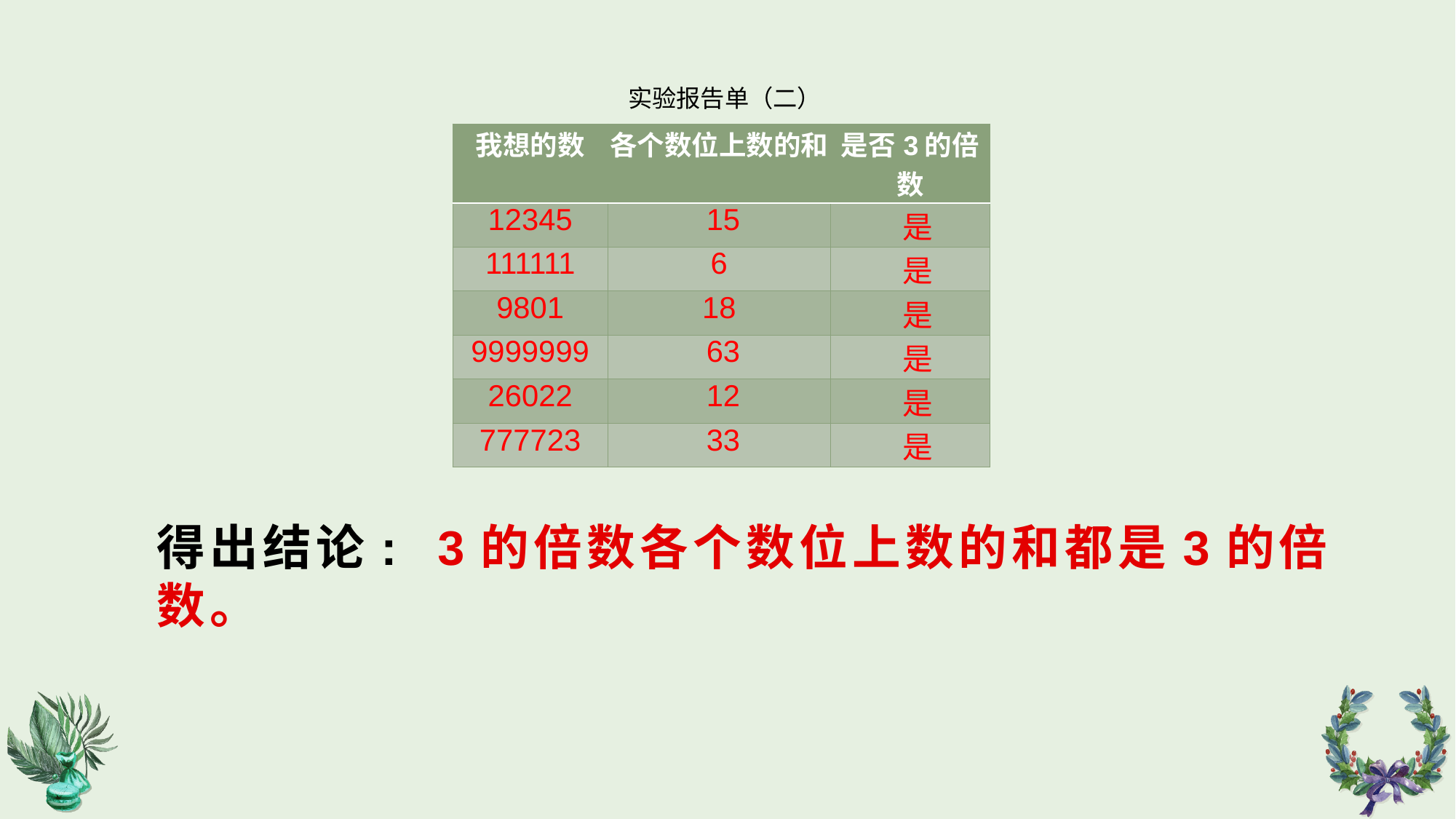

实验报告单（二）
| 我想的数 | 各个数位上数的和 | 是否3的倍数 |
| --- | --- | --- |
| 12345 | 15 | 是 |
| 111111 | 6 | 是 |
| 9801 | 18 | 是 |
| 9999999 | 63 | 是 |
| 26022 | 12 | 是 |
| 777723 | 33 | 是 |
得出结论:  3的倍数各个数位上数的和都是3的倍数。